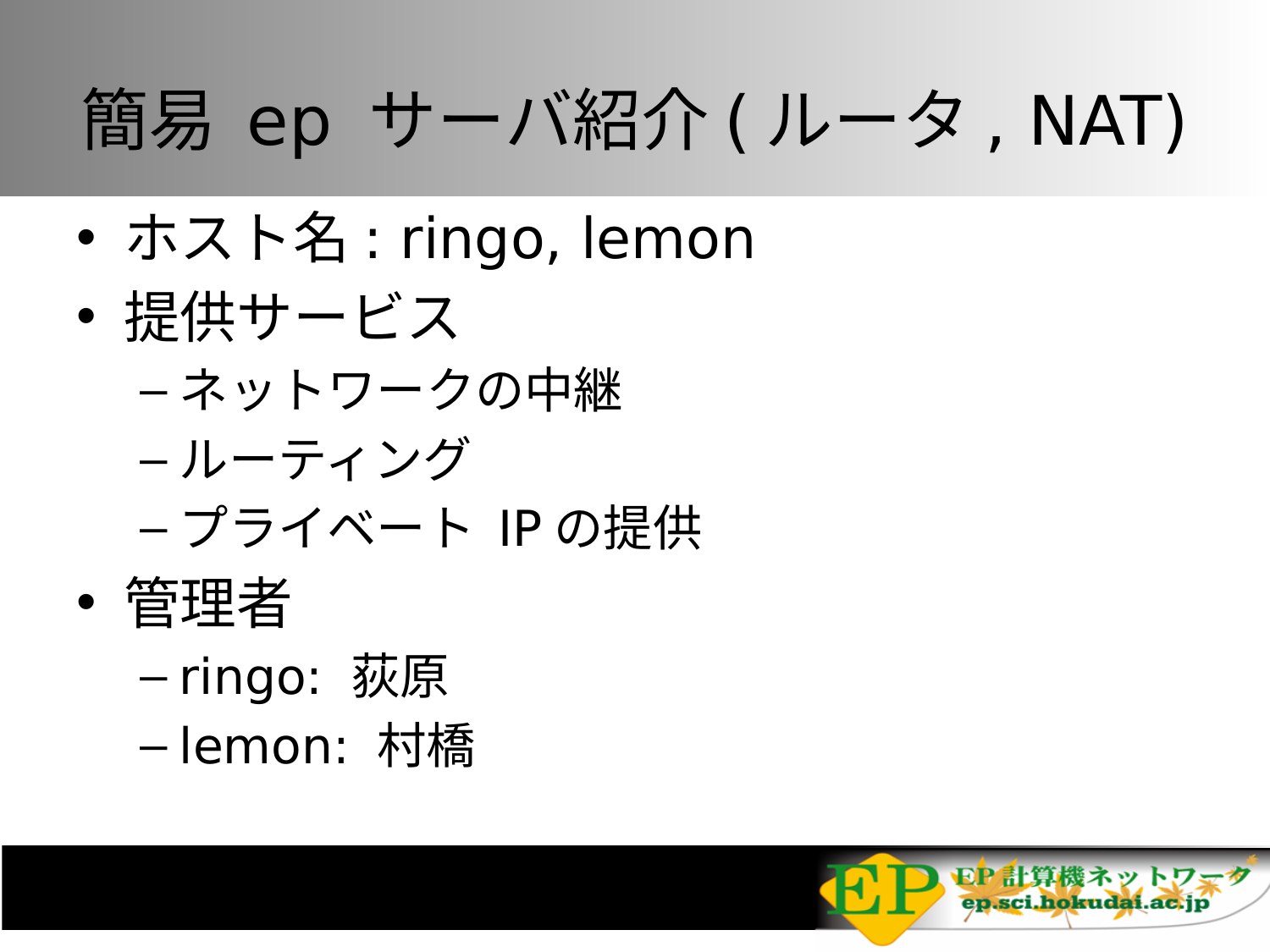

# 簡易 ep サーバ紹介(ルータ, NAT)
ホスト名: ringo, lemon
提供サービス
ネットワークの中継
ルーティング
プライベート IPの提供
管理者
ringo: 荻原
lemon: 村橋